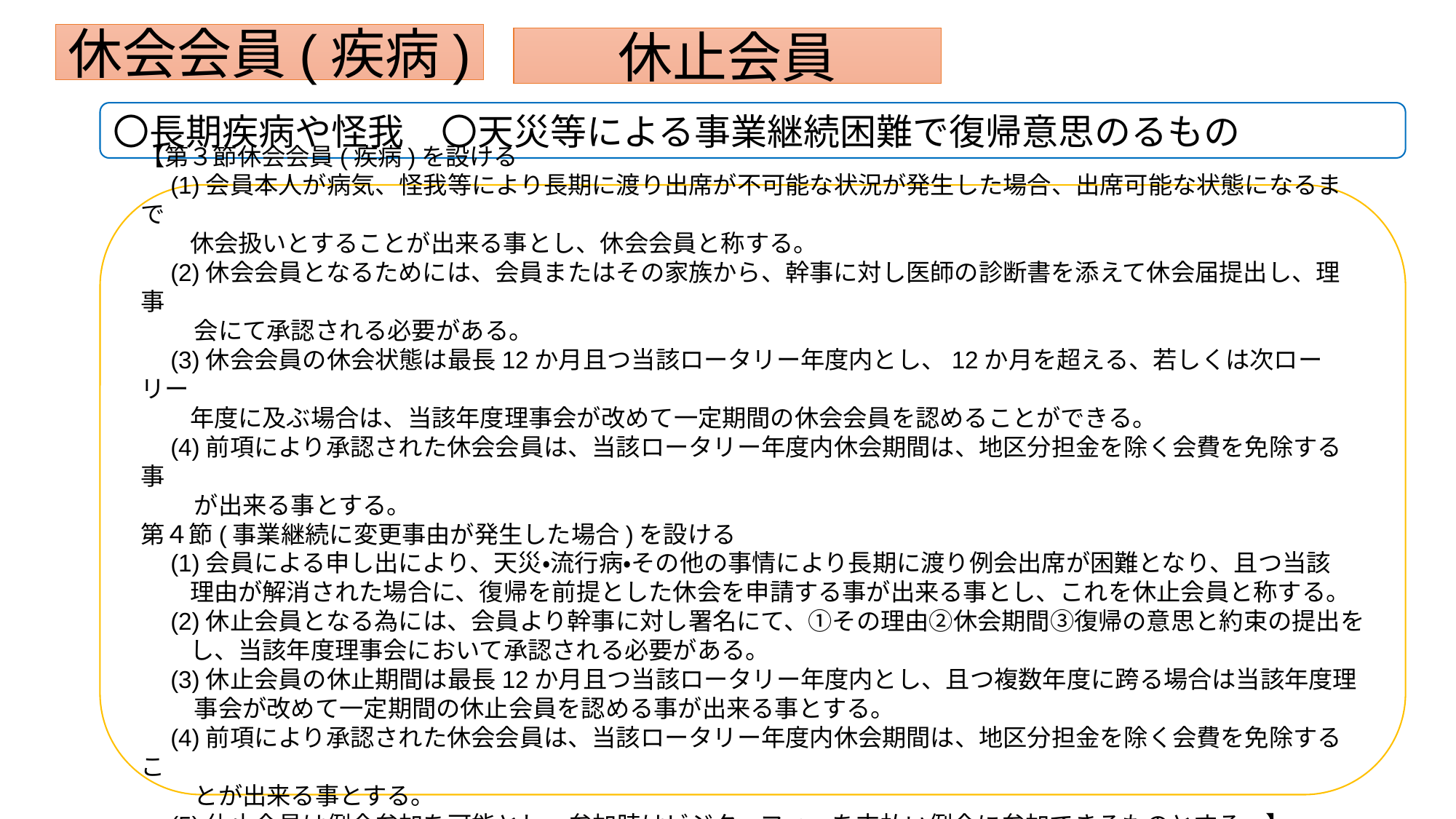

休会会員(疾病)
休止会員
〇長期疾病や怪我　〇天災等による事業継続困難で復帰意思のるもの
【第３節休会会員(疾病)を設ける
　(1)会員本人が病気、怪我等により長期に渡り出席が不可能な状況が発生した場合、出席可能な状態になるまで
        休会扱いとすることが出来る事とし、休会会員と称する。
　(2)休会会員となるためには、会員またはその家族から、幹事に対し医師の診断書を添えて休会届提出し、理事
　　 会にて承認される必要がある。
　(3)休会会員の休会状態は最長12か月且つ当該ロータリー年度内とし、12か月を超える、若しくは次ローリー
        年度に及ぶ場合は、当該年度理事会が改めて一定期間の休会会員を認めることができる。
　(4)前項により承認された休会会員は、当該ロータリー年度内休会期間は、地区分担金を除く会費を免除する事
　　 が出来る事とする。
第４節(事業継続に変更事由が発生した場合)を設ける
　(1)会員による申し出により、天災・流行病・その他の事情により長期に渡り例会出席が困難となり、且つ当該
        理由が解消された場合に、復帰を前提とした休会を申請する事が出来る事とし、これを休止会員と称する。
　(2)休止会員となる為には、会員より幹事に対し署名にて、①その理由②休会期間③復帰の意思と約束の提出を
        し、当該年度理事会において承認される必要がある。
　(3)休止会員の休止期間は最長12か月且つ当該ロータリー年度内とし、且つ複数年度に跨る場合は当該年度理
　　 事会が改めて一定期間の休止会員を認める事が出来る事とする。
　(4)前項により承認された休会会員は、当該ロータリー年度内休会期間は、地区分担金を除く会費を免除するこ
　　 とが出来る事とする。
　(5)休止会員は例会参加を可能とし、参加時はビジターフィーを支払い例会に参加できるものとする。】